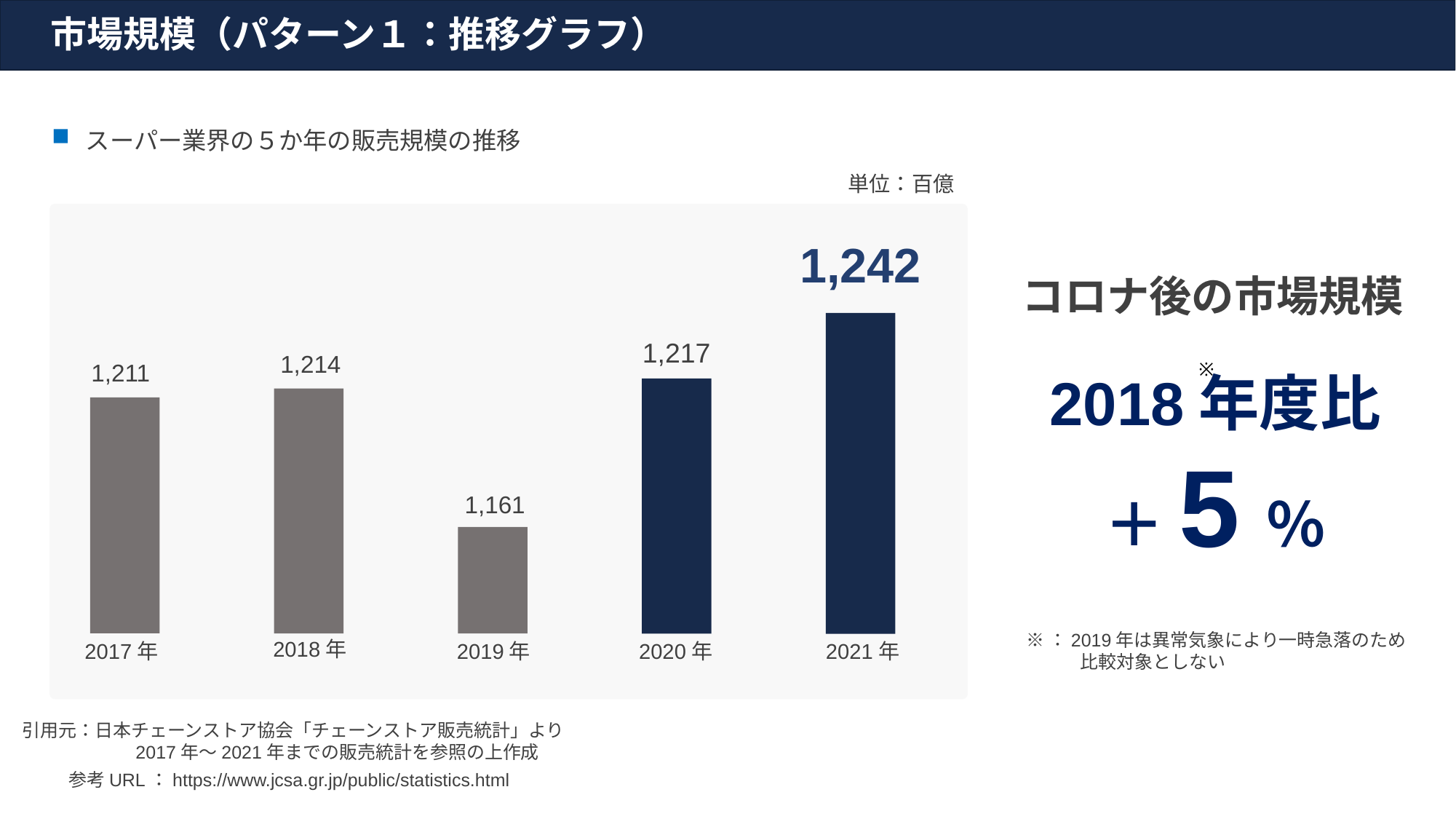

# 市場規模（パターン１：推移グラフ）
スーパー業界の５か年の販売規模の推移
単位：百億

1,242
コロナ後の市場規模

1,217
1,214
1,211
※
2018年度比
＋5％

1,161

※：2019年は異常気象により一時急落のため
　　　比較対象としない
2018年
2017年
2019年
2020年
2021年
引用元：日本チェーンストア協会「チェーンストア販売統計」より
　　　　　　2017年～2021年までの販売統計を参照の上作成
参考URL：https://www.jcsa.gr.jp/public/statistics.html